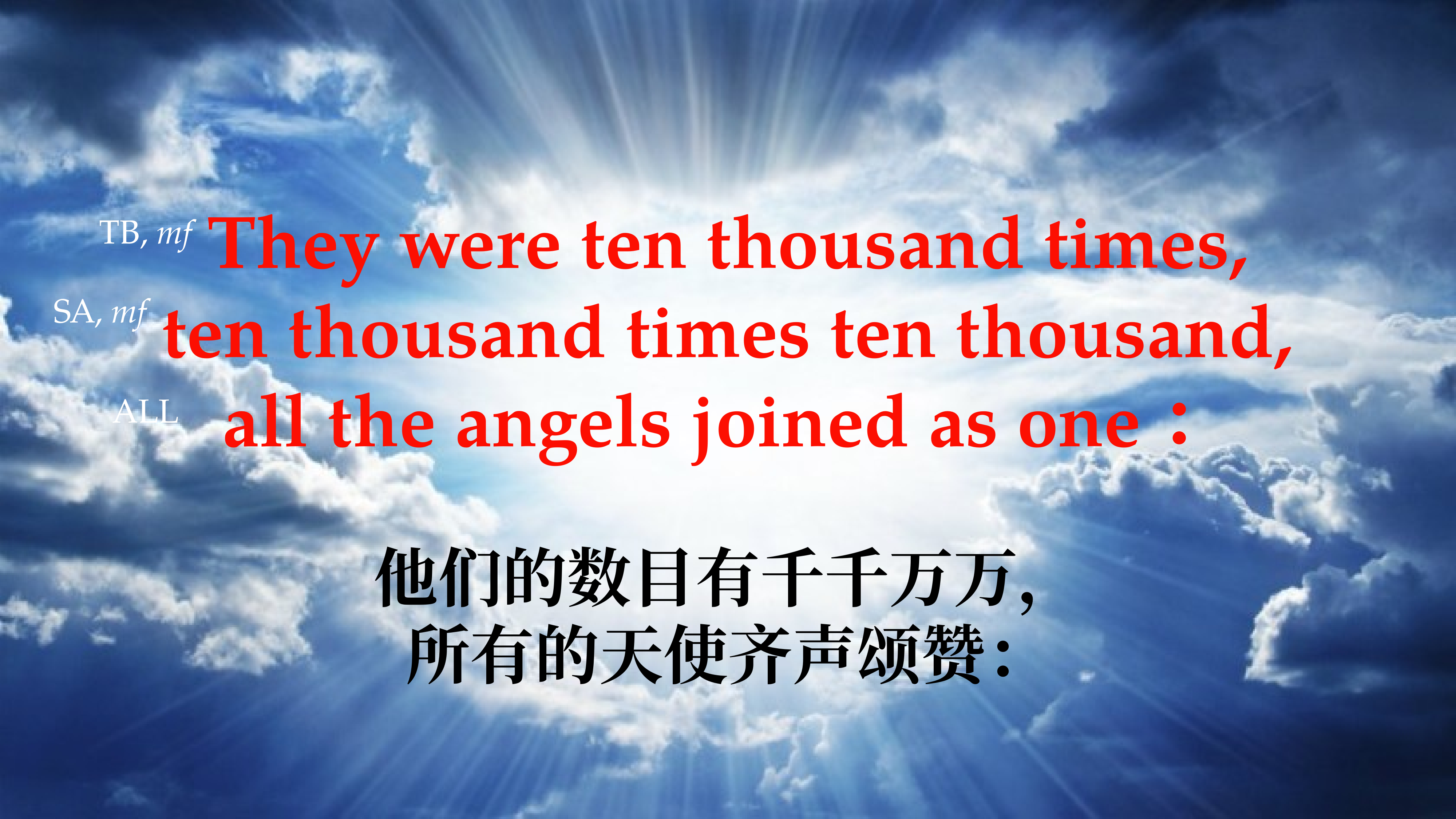

# They were ten thousand times,
ten thousand times ten thousand,
all the angels joined as one：
TB, mf
SA, mf
ALL
他们的数目有千千万万，
所有的天使齐声颂赞：
9